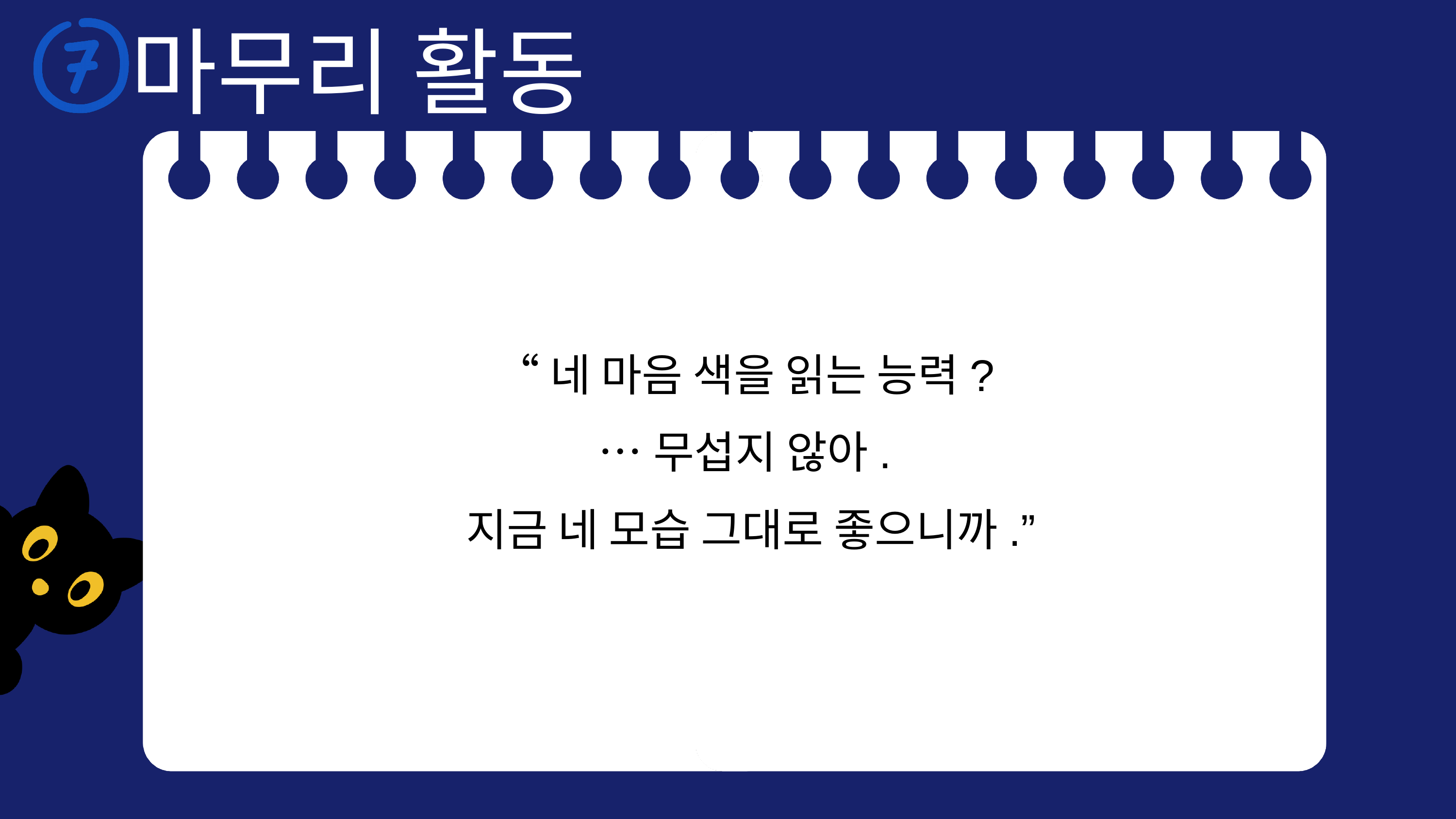

마무리 활동

“네 마음 색을 읽는 능력?
…무섭지 않아.
지금 네 모습 그대로 좋으니까.”